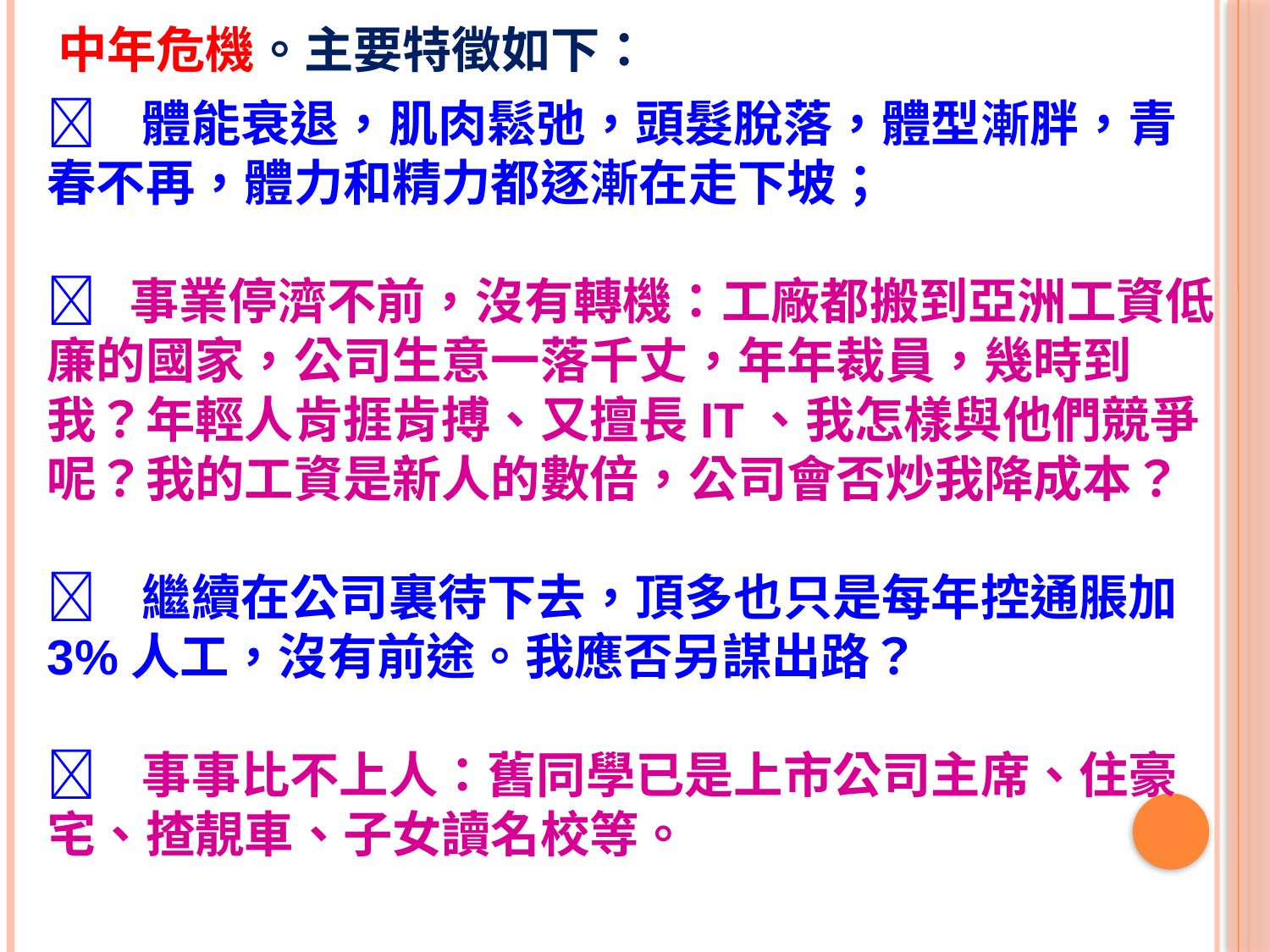

中年危機。主要特徵如下：
•   體能衰退，肌肉鬆弛，頭髮脫落，體型漸胖，青春不再，體力和精力都逐漸在走下坡；

•   事業停濟不前，沒有轉機：工廠都搬到亞洲工資低廉的國家，公司生意一落千丈，年年裁員，幾時到我？年輕人肯捱肯搏、又擅長IT、我怎樣與他們競爭呢？我的工資是新人的數倍，公司會否炒我降成本？

•   繼續在公司裏待下去，頂多也只是每年控通脹加3%人工，沒有前途。我應否另謀出路？

•   事事比不上人：舊同學已是上市公司主席、住豪宅、揸靚車、子女讀名校等。